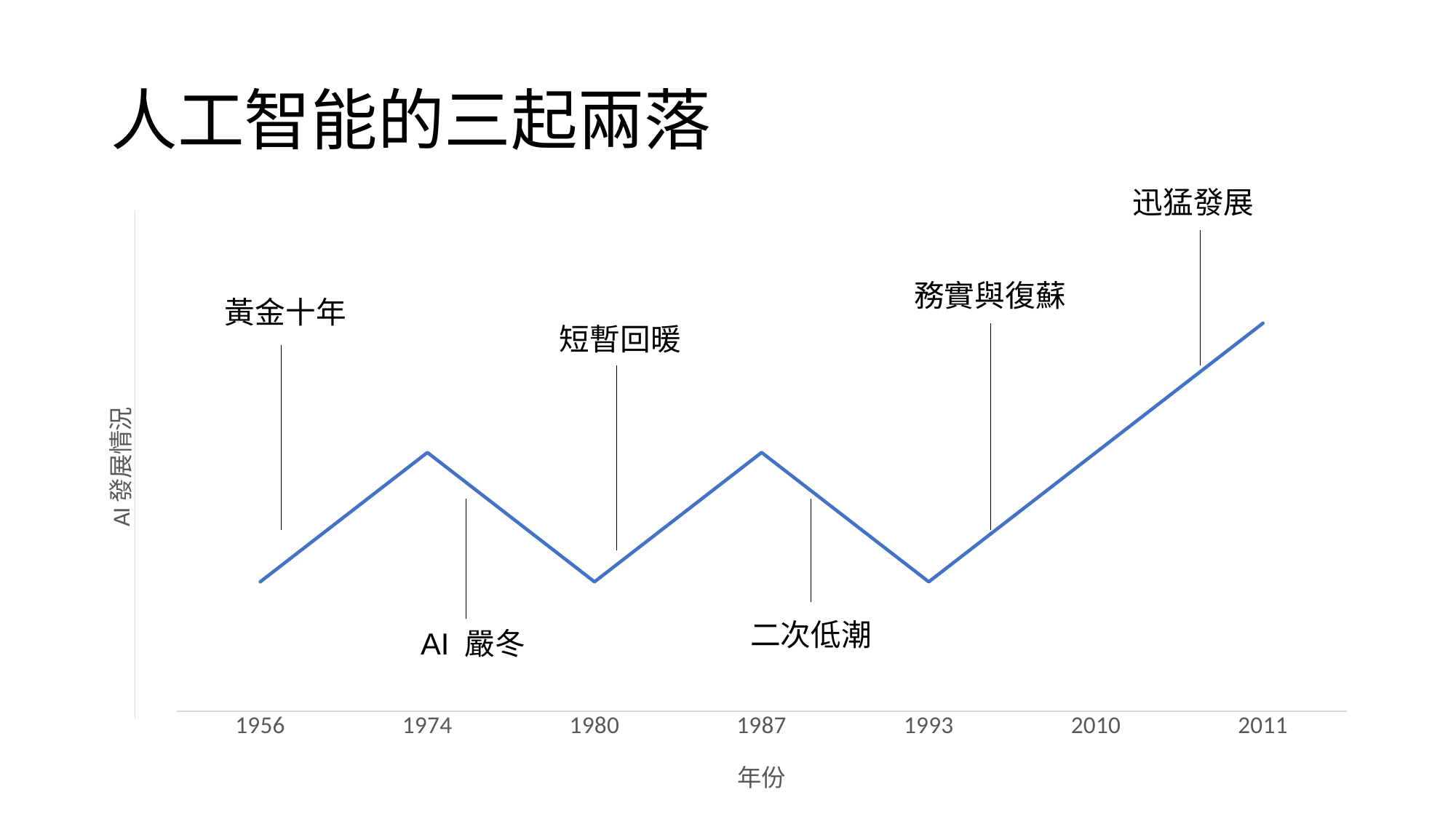

# 人工智能的三起兩落
迅猛發展

### Chart:

| Category |    |
|---|---|
| 1956 | 1.0 |
| 1974 | 2.0 |
| 1980 | 1.0 |
| 1987 | 2.0 |
| 1993 | 1.0 |
| 2010 | 2.0 |
| 2011 | 3.0 |
務實與復蘇
黃金十年
短暫回暖
二次低潮
AI 嚴冬